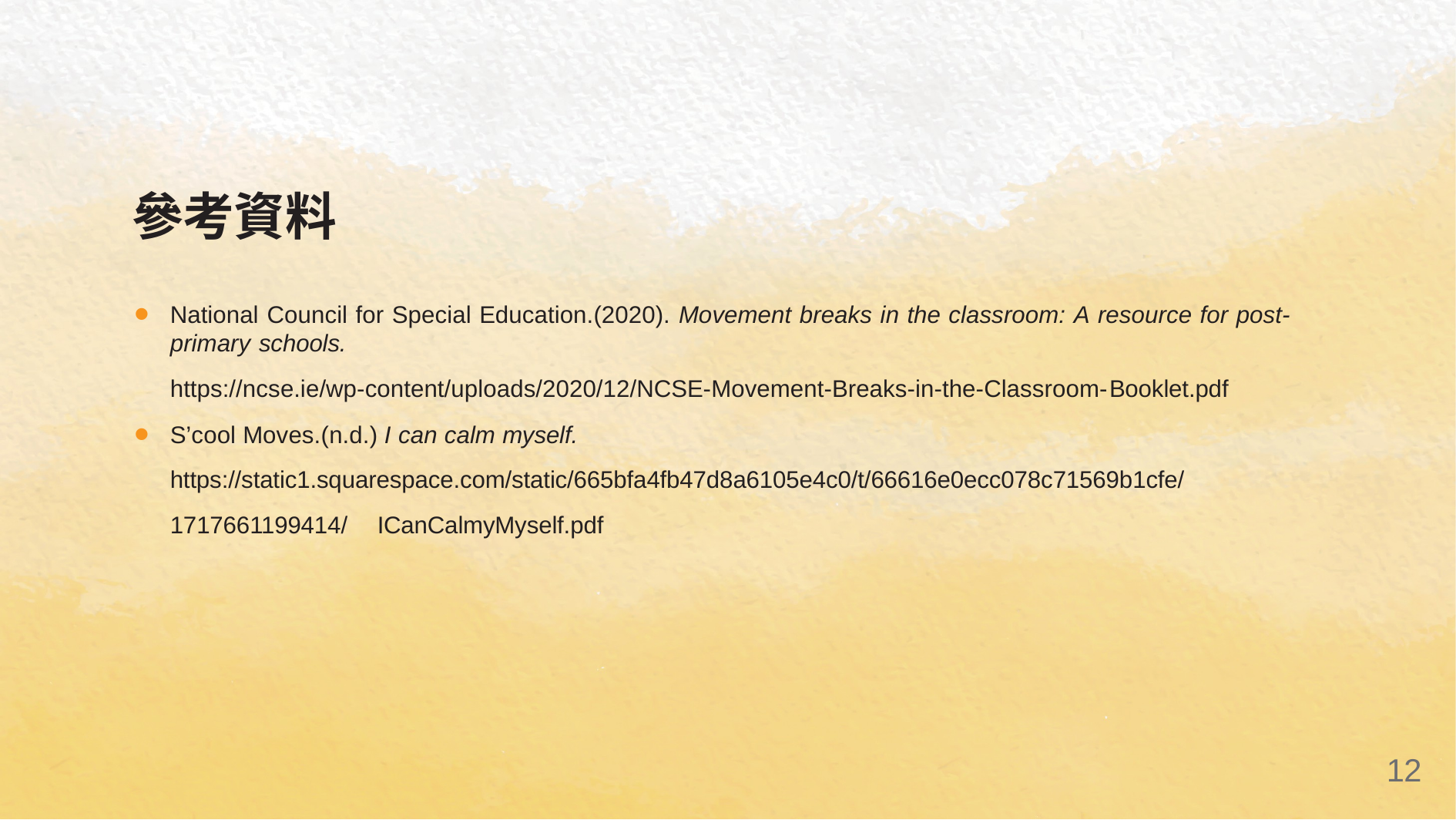

# 參考資料
National Council for Special Education.(2020). Movement breaks in the classroom: A resource for post-primary schools.
https://ncse.ie/wp-content/uploads/2020/12/NCSE-Movement-Breaks-in-the-Classroom-Booklet.pdf
S’cool Moves.(n.d.) I can calm myself. https://static1.squarespace.com/static/665bfa4fb47d8a6105e4c0/t/66616e0ecc078c71569b1cfe/1717661199414/  ICanCalmyMyself.pdf
12